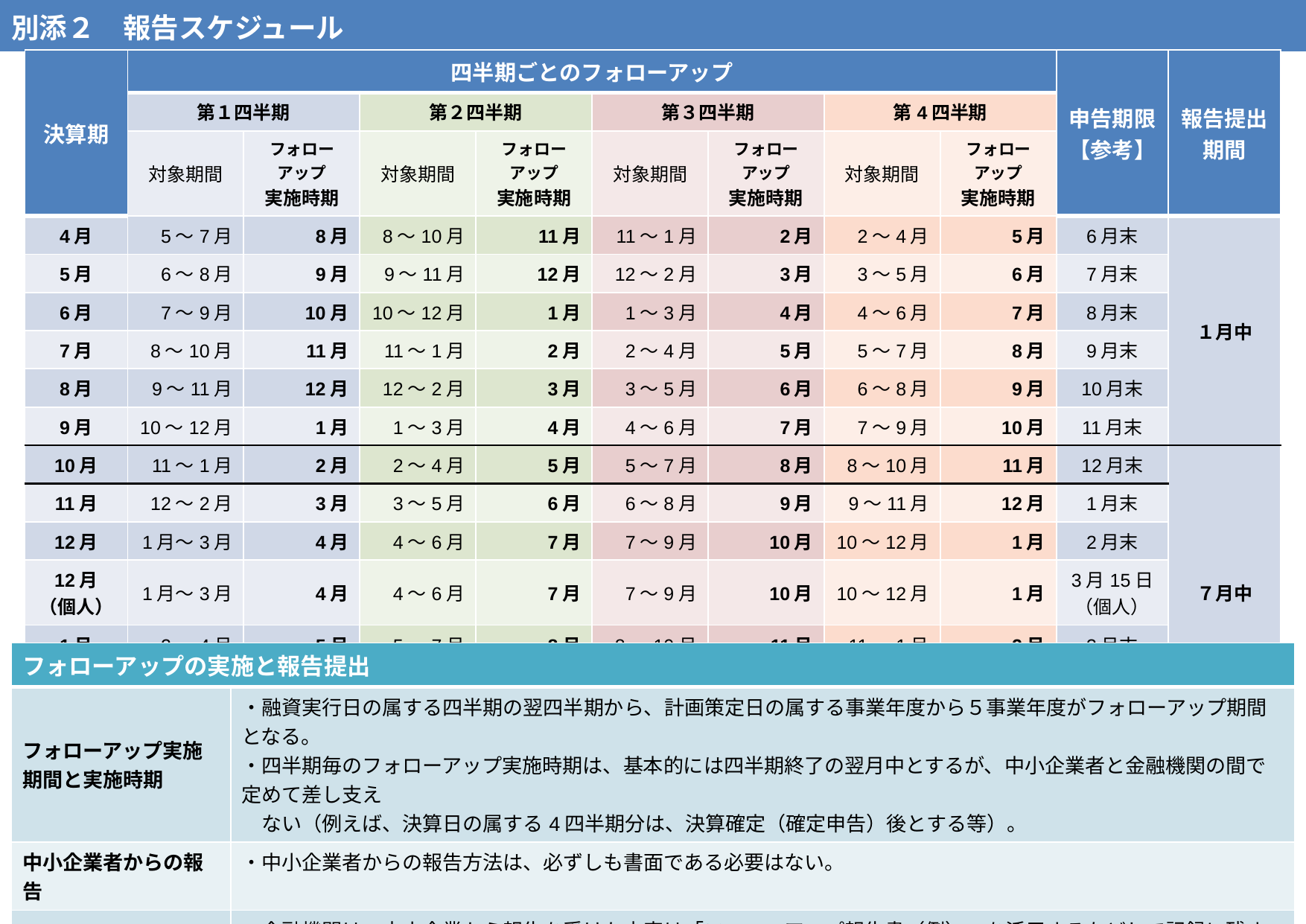

| 別添２　報告スケジュール |
| --- |
| 決算期 | 四半期ごとのフォローアップ |  |  |  |  |  |  |  | 申告期限 【参考】 | 報告提出期間 |
| --- | --- | --- | --- | --- | --- | --- | --- | --- | --- | --- |
|  | 第１四半期 |  | 第２四半期 |  | 第３四半期 |  | 第4四半期 |  |  |  |
|  | 対象期間 | フォローアップ 実施時期 | 対象期間 | フォローアップ 実施時期 | 対象期間 | フォローアップ 実施時期 | 対象期間 | フォローアップ 実施時期 |  |  |
| 4月 | 5～7月 | 8月 | 8～10月 | 11月 | 11～1月 | 2月 | 2～4月 | 5月 | 6月末 | １月中 |
| 5月 | 6～8月 | 9月 | 9～11月 | 12月 | 12～2月 | 3月 | 3～5月 | 6月 | 7月末 |  |
| 6月 | 7～9月 | 10月 | 10～12月 | 1月 | 1～3月 | 4月 | 4～6月 | 7月 | 8月末 |  |
| 7月 | 8～10月 | 11月 | 11～1月 | 2月 | 2～4月 | 5月 | 5～7月 | 8月 | 9月末 |  |
| 8月 | 9～11月 | 12月 | 12～2月 | 3月 | 3～5月 | 6月 | 6～8月 | 9月 | 10月末 |  |
| 9月 | 10～12月 | 1月 | 1～3月 | 4月 | 4～6月 | 7月 | 7～9月 | 10月 | 11月末 |  |
| 10月 | 11～1月 | 2月 | 2～4月 | 5月 | 5～7月 | 8月 | 8～10月 | 11月 | 12月末 | ７月中 |
| 11月 | 12～2月 | 3月 | 3～5月 | 6月 | 6～8月 | 9月 | 9～11月 | 12月 | 1月末 |  |
| 12月 | 1月～3月 | 4月 | 4～6月 | 7月 | 7～9月 | 10月 | 10～12月 | 1月 | 2月末 |  |
| 12月 （個人） | 1月～3月 | 4月 | 4～6月 | 7月 | 7～9月 | 10月 | 10～12月 | 1月 | 3月15日 （個人） |  |
| 1月 | 2～4月 | 5月 | 5～7月 | 8月 | 8～10月 | 11月 | 11～1月 | 2月 | 3月末 |  |
| 2月 | 3～5月 | 6月 | 6～8月 | 9月 | 9～11月 | 12月 | 12～2月 | 3月 | 4月末 |  |
| 3月 | 4～6月 | 7月 | 7～9月 | 10月 | 10～12月 | 1月 | 1～3月 | 4月 | 5月末 |  |
| フォローアップの実施と報告提出 |  |
| --- | --- |
| フォローアップ実施期間と実施時期 | ・融資実行日の属する四半期の翌四半期から、計画策定日の属する事業年度から５事業年度がフォローアップ期間となる。 ・四半期毎のフォローアップ実施時期は、基本的には四半期終了の翌月中とするが、中小企業者と金融機関の間で定めて差し支え 　ない（例えば、決算日の属する4四半期分は、決算確定（確定申告）後とする等）。 |
| 中小企業者からの報告 | ・中小企業者からの報告方法は、必ずしも書面である必要はない。 |
| 金融機関による記録 | ・金融機関は、中小企業から報告を受けた内容は「フォローアップ報告書（例）」を活用するなどして記録に残す必要がある。 |
| 報告提出期間 | ・決算期が4月～9月の法人は1月中、10月～3月の法人及び個人事業主は7月中に保証協会に報告する。計画策定年度分の 報告は計画２年目分の報告とまとめて報告する。完済となった事業年度分の報告は不要（計画２年目に完済となった場合、計 画策定年度分のみを報告する必要はない） |